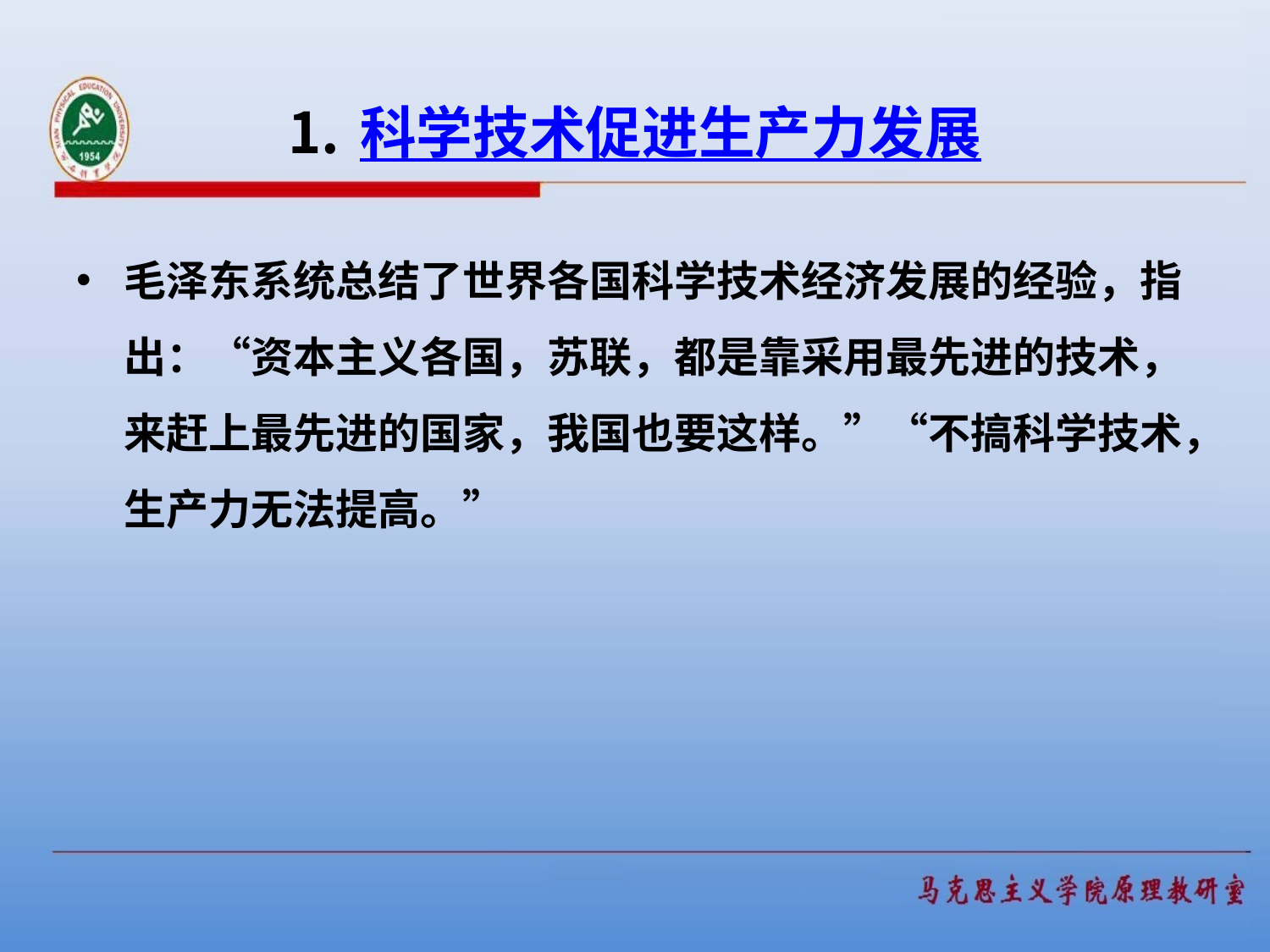

# 科学技术促进生产力发展
毛泽东系统总结了世界各国科学技术经济发展的经验，指出：“资本主义各国，苏联，都是靠采用最先进的技术，来赶上最先进的国家，我国也要这样。”“不搞科学技术，生产力无法提高。”